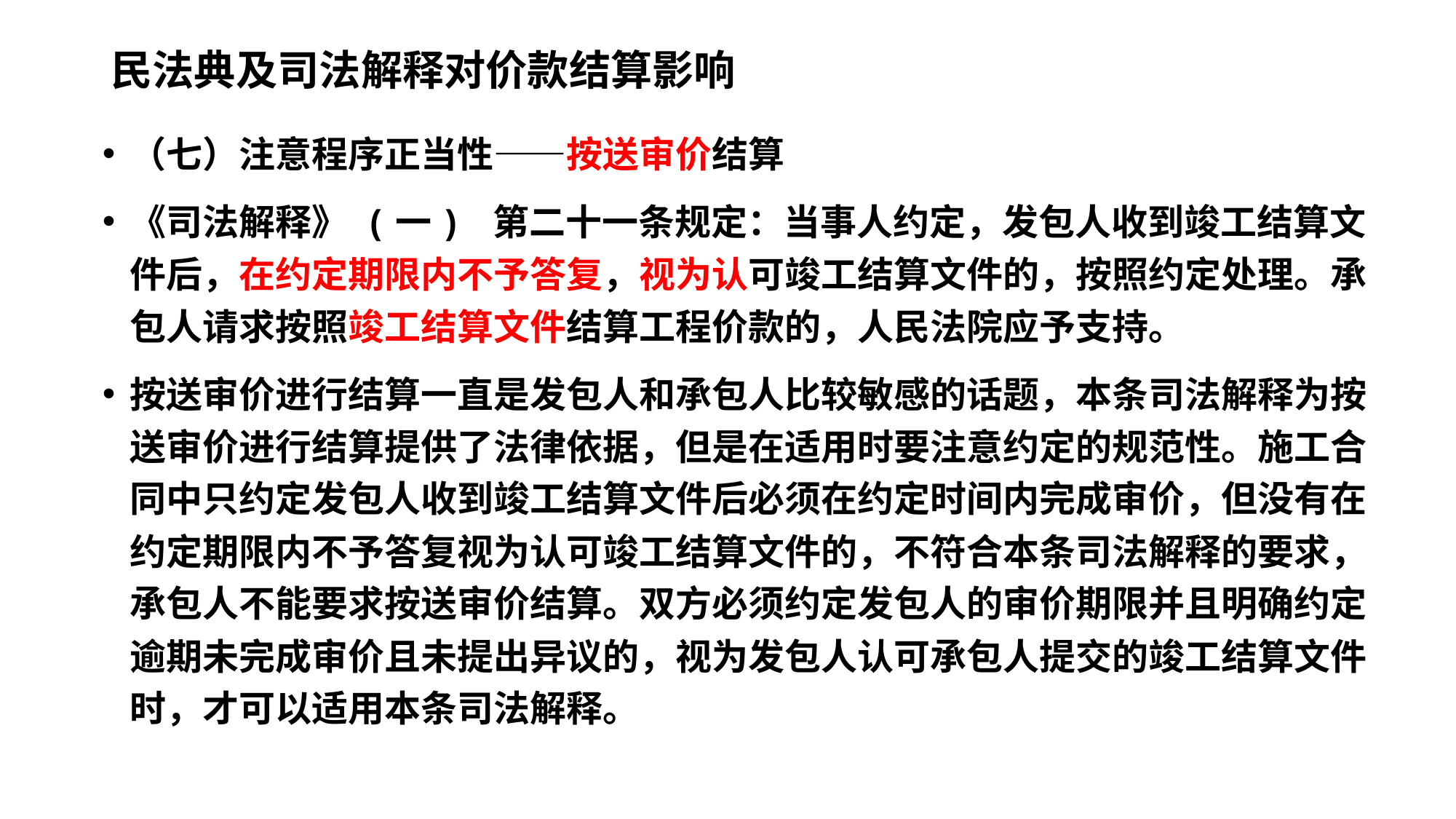

# 民法典及司法解释对价款结算影响
（七）注意程序正当性——按送审价结算
《司法解释》 (一) 第二十一条规定：当事人约定，发包人收到竣工结算文件后，在约定期限内不予答复，视为认可竣工结算文件的，按照约定处理。承包人请求按照竣工结算文件结算工程价款的，人民法院应予支持。
按送审价进行结算一直是发包人和承包人比较敏感的话题，本条司法解释为按送审价进行结算提供了法律依据，但是在适用时要注意约定的规范性。施工合同中只约定发包人收到竣工结算文件后必须在约定时间内完成审价，但没有在约定期限内不予答复视为认可竣工结算文件的，不符合本条司法解释的要求，承包人不能要求按送审价结算。双方必须约定发包人的审价期限并且明确约定逾期未完成审价且未提出异议的，视为发包人认可承包人提交的竣工结算文件时，才可以适用本条司法解释。